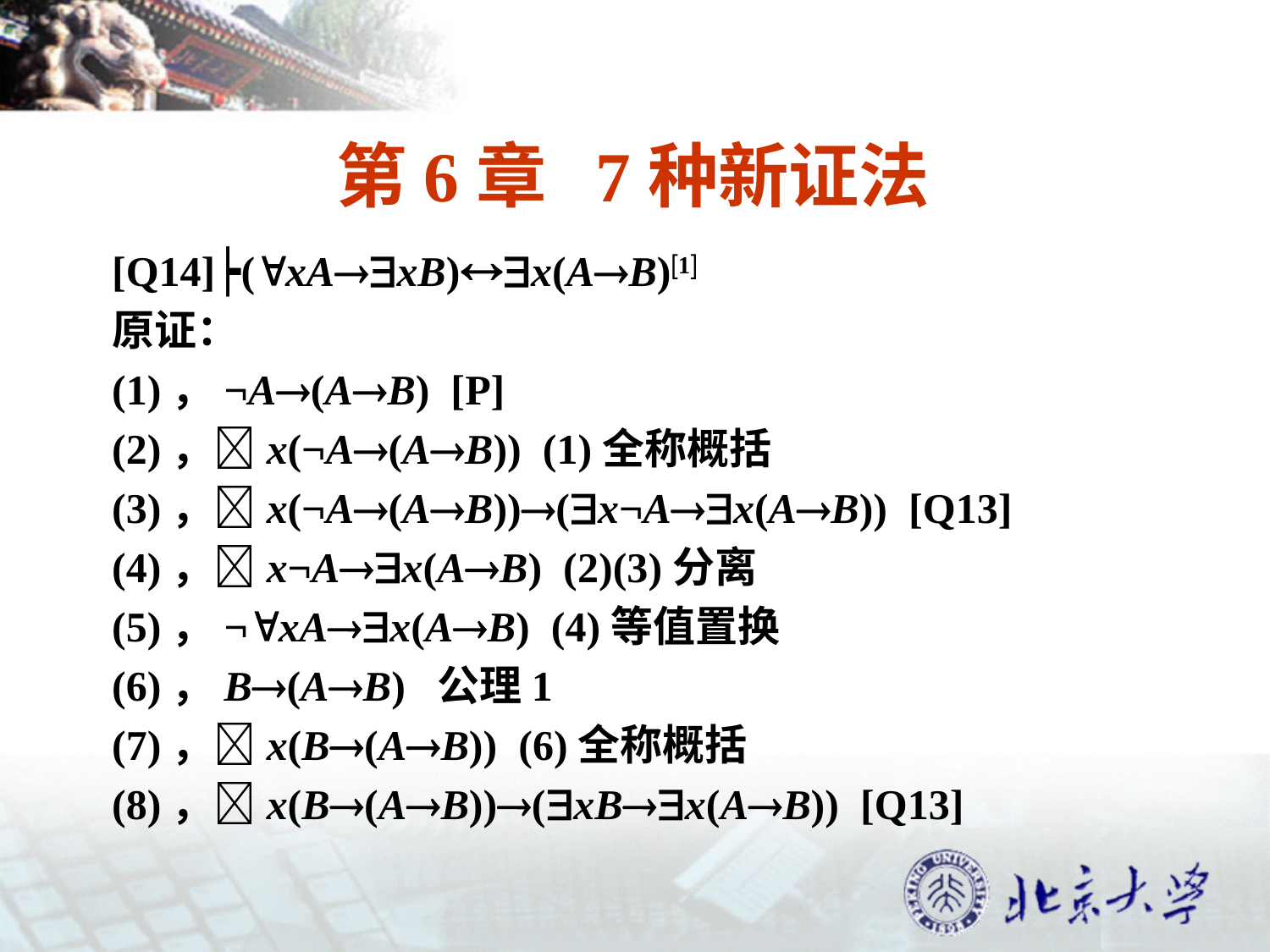

# 第6章  7种新证法
[Q14]┝(∀xA→∃xB)↔∃x(A→B)[1]
原证：
(1)，¬A→(A→B)  [P]
(2)，∀x(¬A→(A→B))  (1)全称概括
(3)，∀x(¬A→(A→B))→(∃x¬A→∃x(A→B))  [Q13]
(4)，∃x¬A→∃x(A→B)  (2)(3)分离
(5)，¬∀xA→∃x(A→B)  (4)等值置换
(6)，B→(A→B)  公理1
(7)，∀x(B→(A→B))  (6)全称概括
(8)，∀x(B→(A→B))→(∃xB→∃x(A→B))  [Q13]